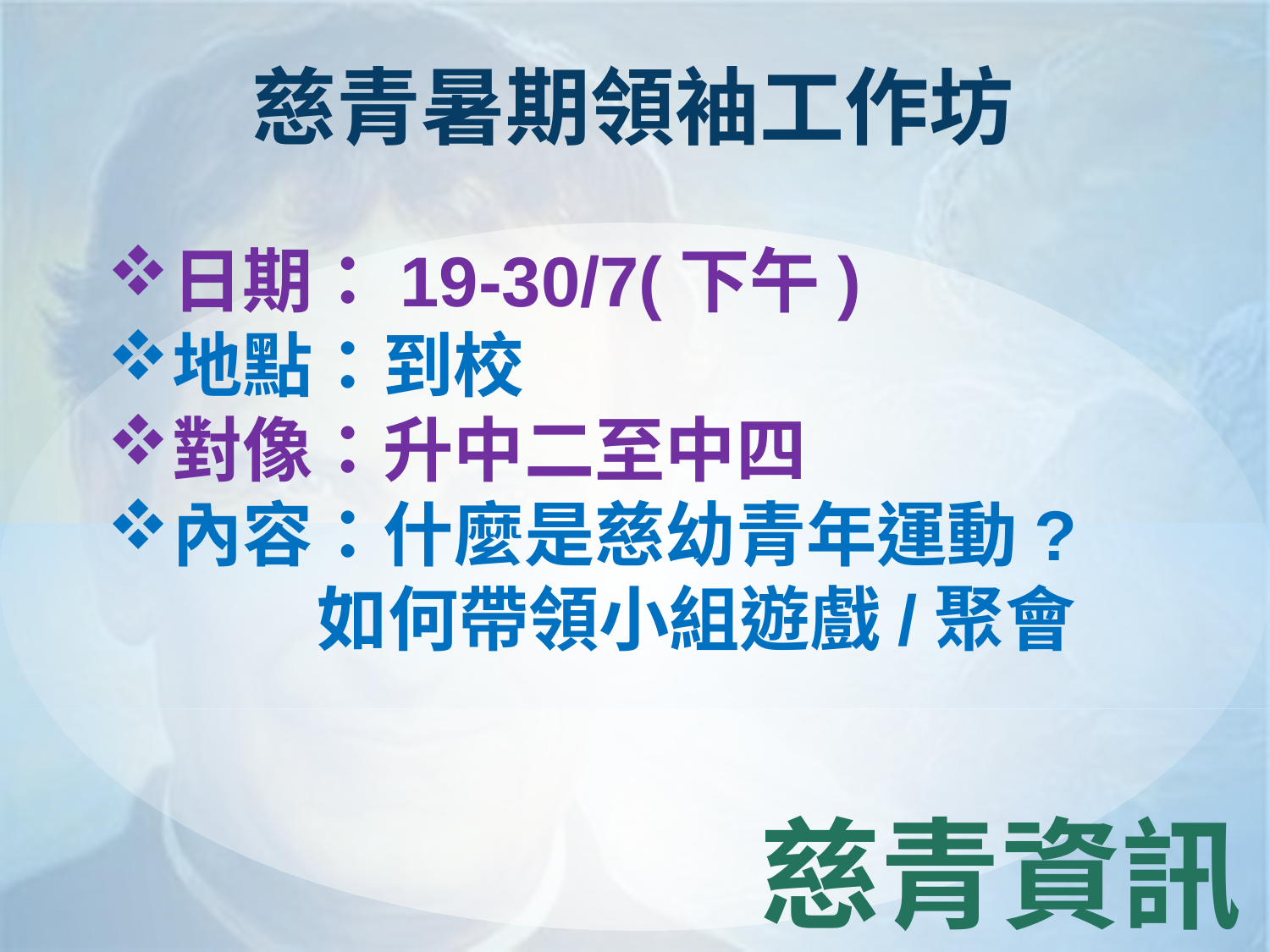

慈青暑期領袖工作坊
日期：19-30/7(下午)
地點：到校
對像：升中二至中四
內容：什麼是慈幼青年運動?
            如何帶領小組遊戲/聚會

# 慈青資訊